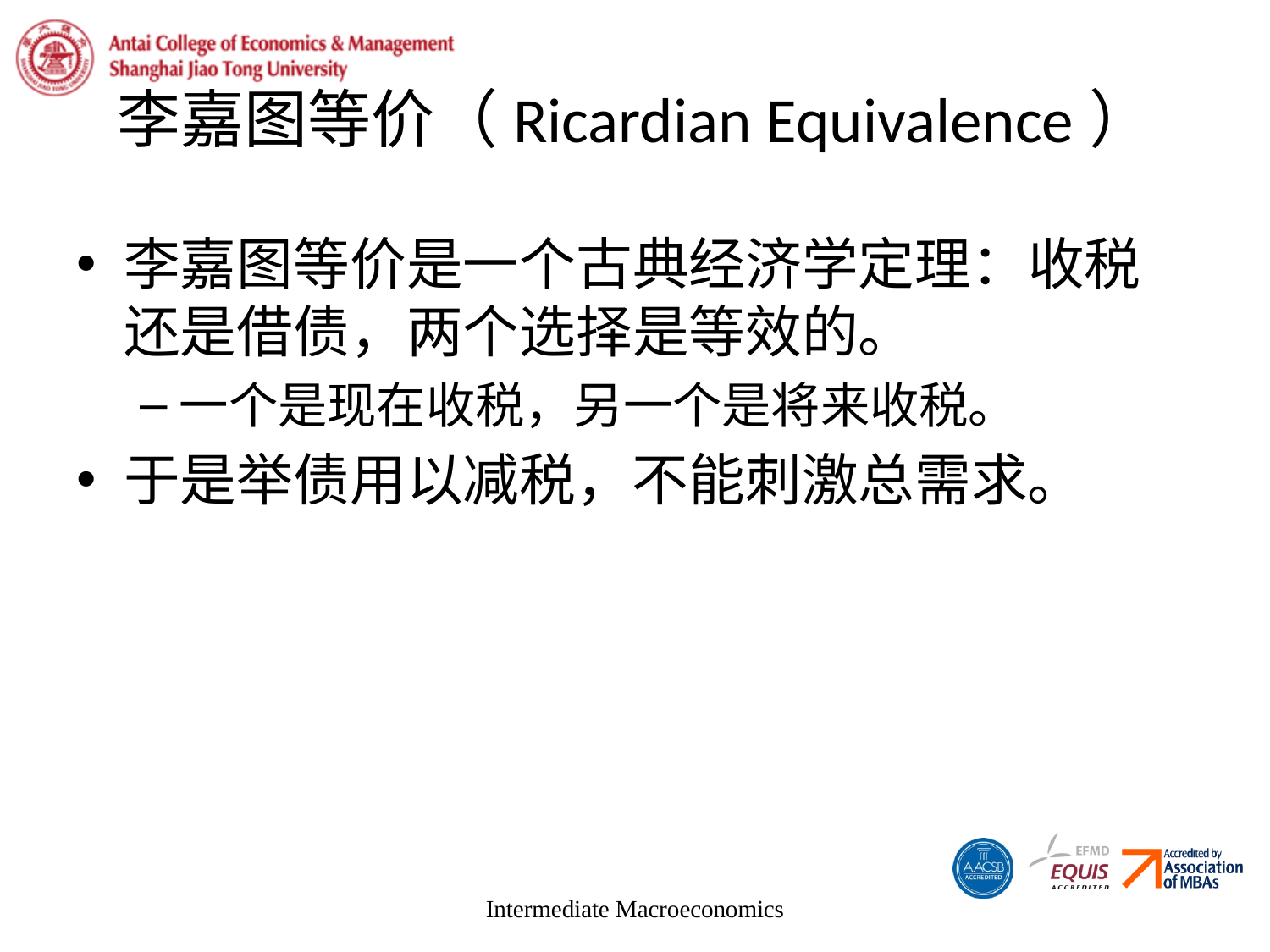

# 李嘉图等价（Ricardian Equivalence）
李嘉图等价是一个古典经济学定理：收税还是借债，两个选择是等效的。
一个是现在收税，另一个是将来收税。
于是举债用以减税，不能刺激总需求。

Intermediate Macroeconomics